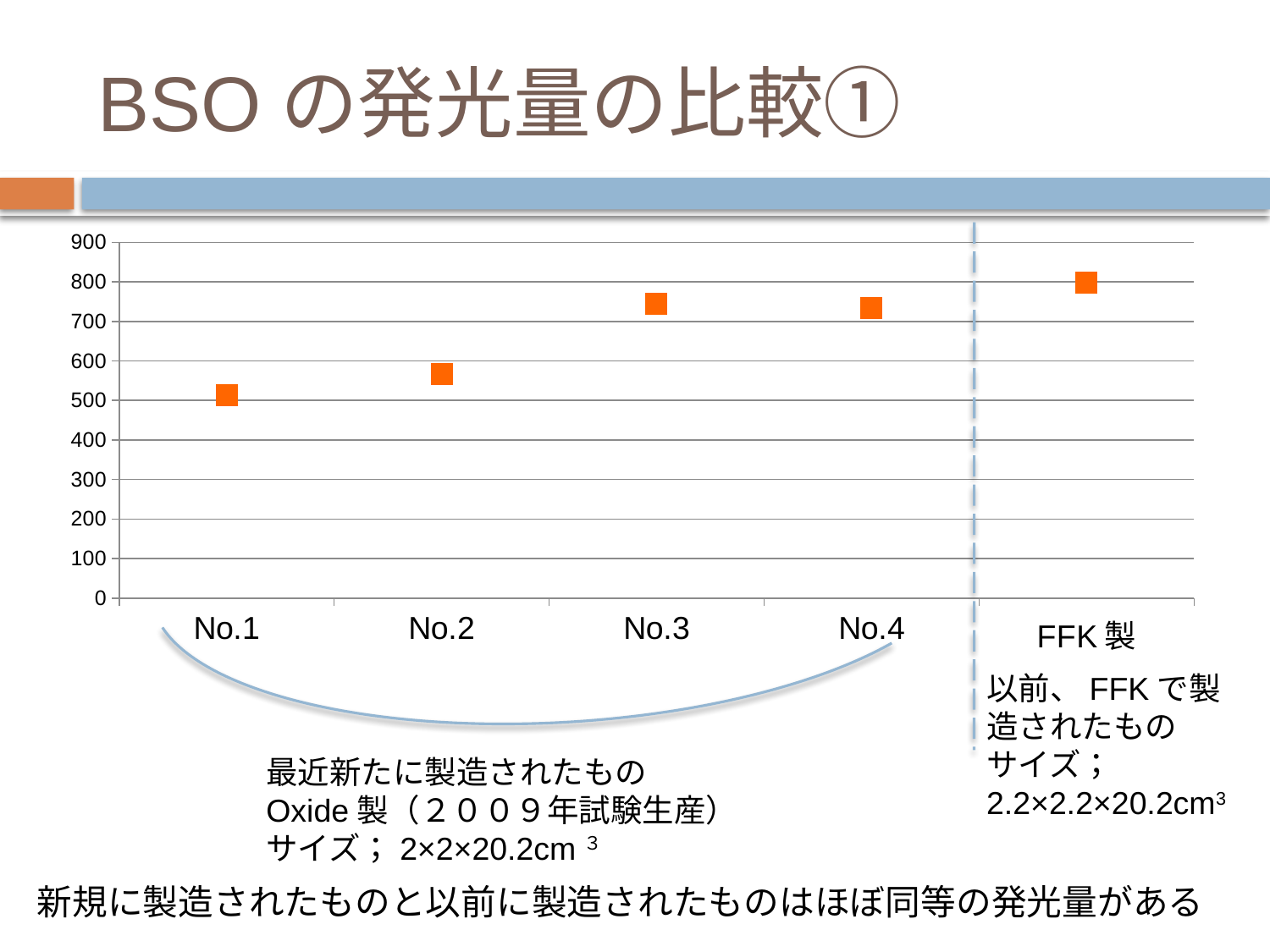

# BSOの発光量の比較①

[unsupported chart]

以前、FFKで製造されたもの
サイズ；2.2×2.2×20.2cm3
最近新たに製造されたもの
Oxide製（２００９年試験生産）
サイズ；2×2×20.2cm３
新規に製造されたものと以前に製造されたものはほぼ同等の発光量がある